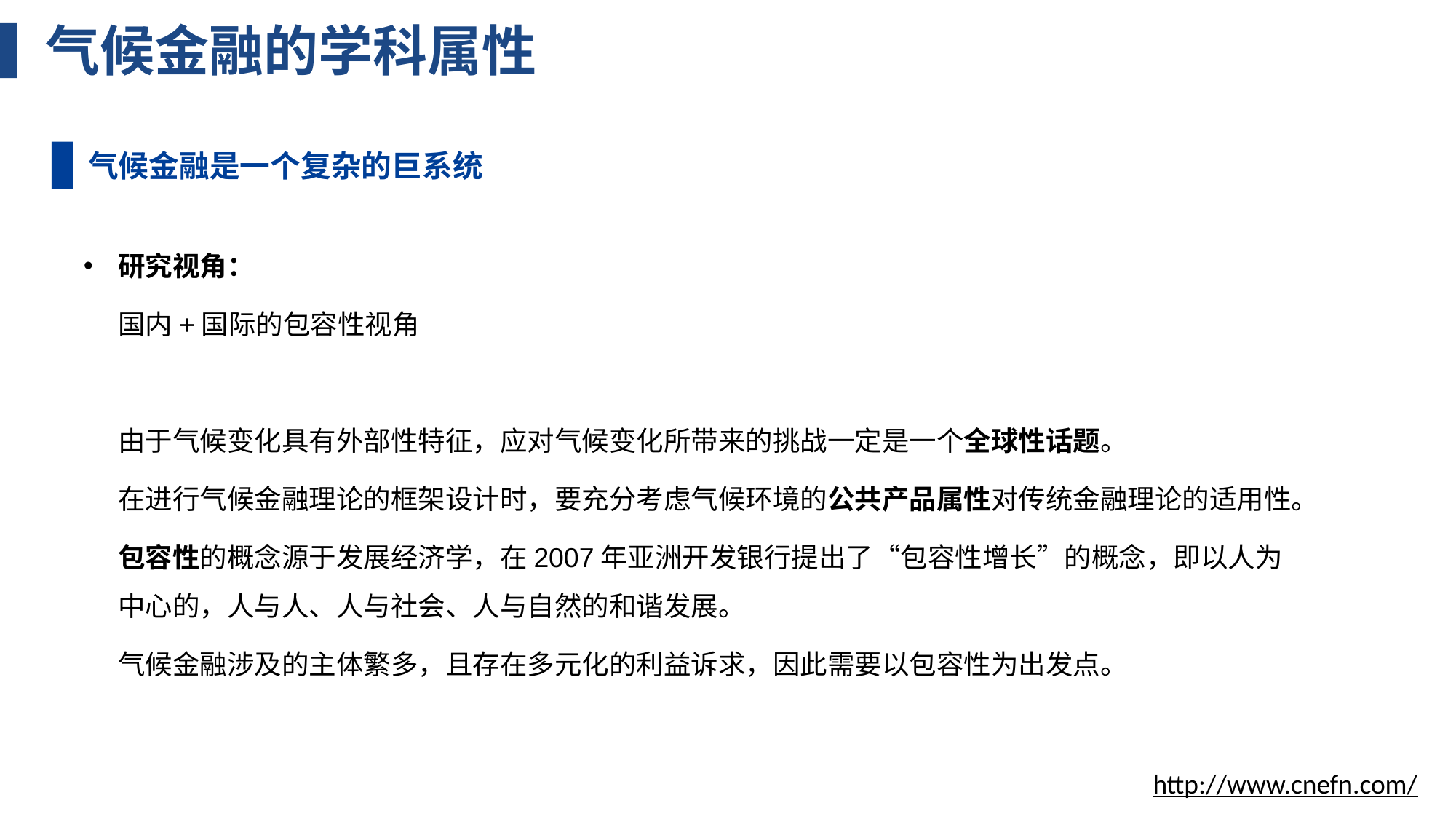

# 气候金融的学科属性
气候金融是一个复杂的巨系统

研究视角：
国内+国际的包容性视角

由于气候变化具有外部性特征，应对气候变化所带来的挑战一定是一个全球性话题。
在进行气候金融理论的框架设计时，要充分考虑气候环境的公共产品属性对传统金融理论的适用性。
包容性的概念源于发展经济学，在2007年亚洲开发银行提出了“包容性增长”的概念，即以人为中心的，人与人、人与社会、人与自然的和谐发展。
气候金融涉及的主体繁多，且存在多元化的利益诉求，因此需要以包容性为出发点。